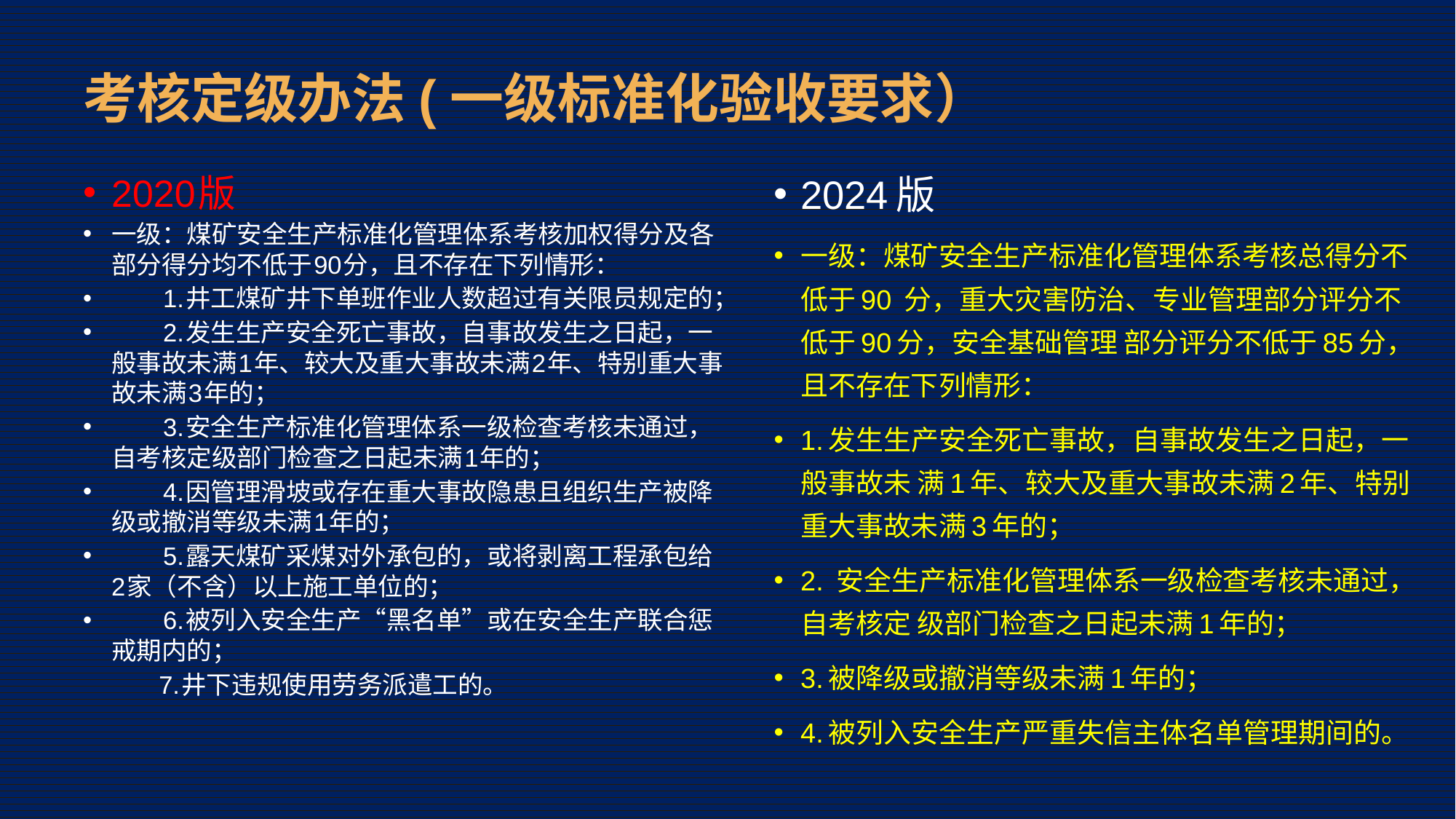

# 考核定级办法(一级标准化验收要求）
2020版
一级：煤矿安全生产标准化管理体系考核加权得分及各部分得分均不低于90分，且不存在下列情形：
　　1.井工煤矿井下单班作业人数超过有关限员规定的；
　　2.发生生产安全死亡事故，自事故发生之日起，一般事故未满1年、较大及重大事故未满2年、特别重大事故未满3年的；
　　3.安全生产标准化管理体系一级检查考核未通过，自考核定级部门检查之日起未满1年的；
　　4.因管理滑坡或存在重大事故隐患且组织生产被降级或撤消等级未满1年的；
　　5.露天煤矿采煤对外承包的，或将剥离工程承包给2家（不含）以上施工单位的；
　　6.被列入安全生产“黑名单”或在安全生产联合惩戒期内的；
 　　   7.井下违规使用劳务派遣工的。
2024版
一级：煤矿安全生产标准化管理体系考核总得分不低于90 分，重大灾害防治、专业管理部分评分不低于90分，安全基础管理 部分评分不低于85分，且不存在下列情形：
1.发生生产安全死亡事故，自事故发生之日起，一般事故未 满1年、较大及重大事故未满2年、特别重大事故未满3年的；
2. 安全生产标准化管理体系一级检查考核未通过，自考核定 级部门检查之日起未满1年的；
3.被降级或撤消等级未满1年的；
4.被列入安全生产严重失信主体名单管理期间的。